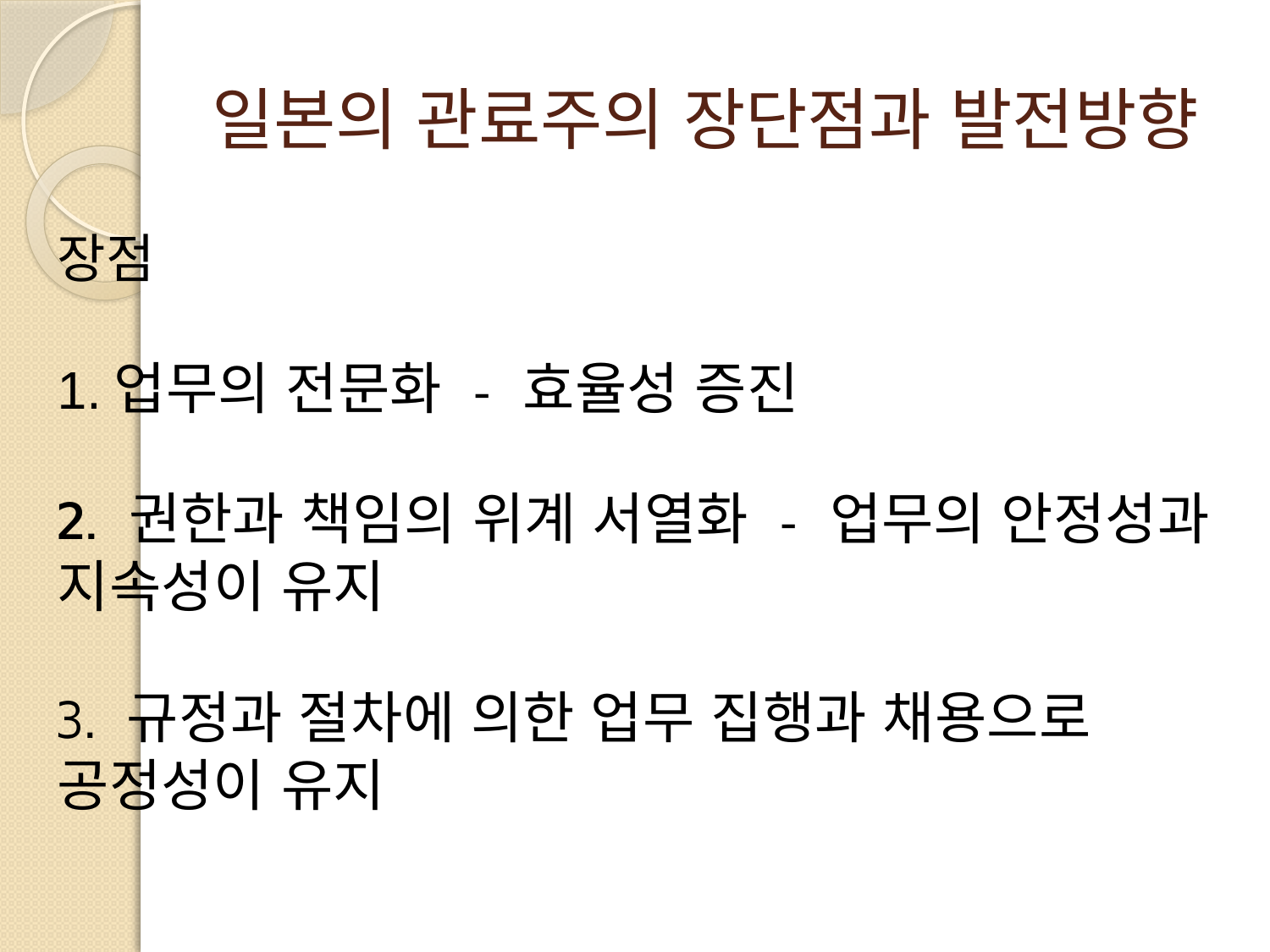

# 일본의 관료주의 장단점과 발전방향
장점

1.업무의 전문화 - 효율성 증진
2. 권한과 책임의 위계 서열화 - 업무의 안정성과 지속성이 유지

3. 규정과 절차에 의한 업무 집행과 채용으로 공정성이 유지